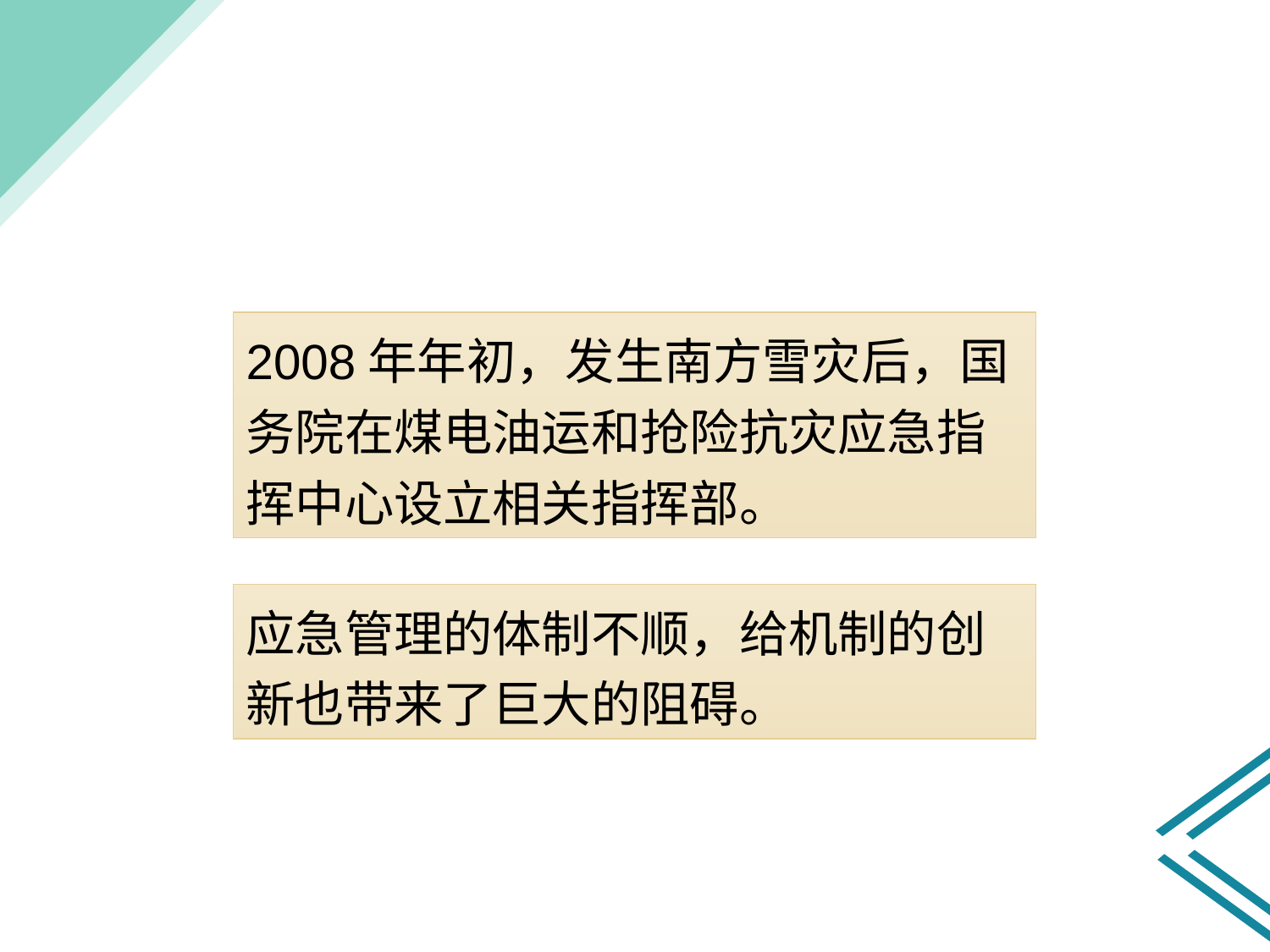

2008年年初，发生南方雪灾后，国务院在煤电油运和抢险抗灾应急指挥中心设立相关指挥部。
应急管理的体制不顺，给机制的创新也带来了巨大的阻碍。